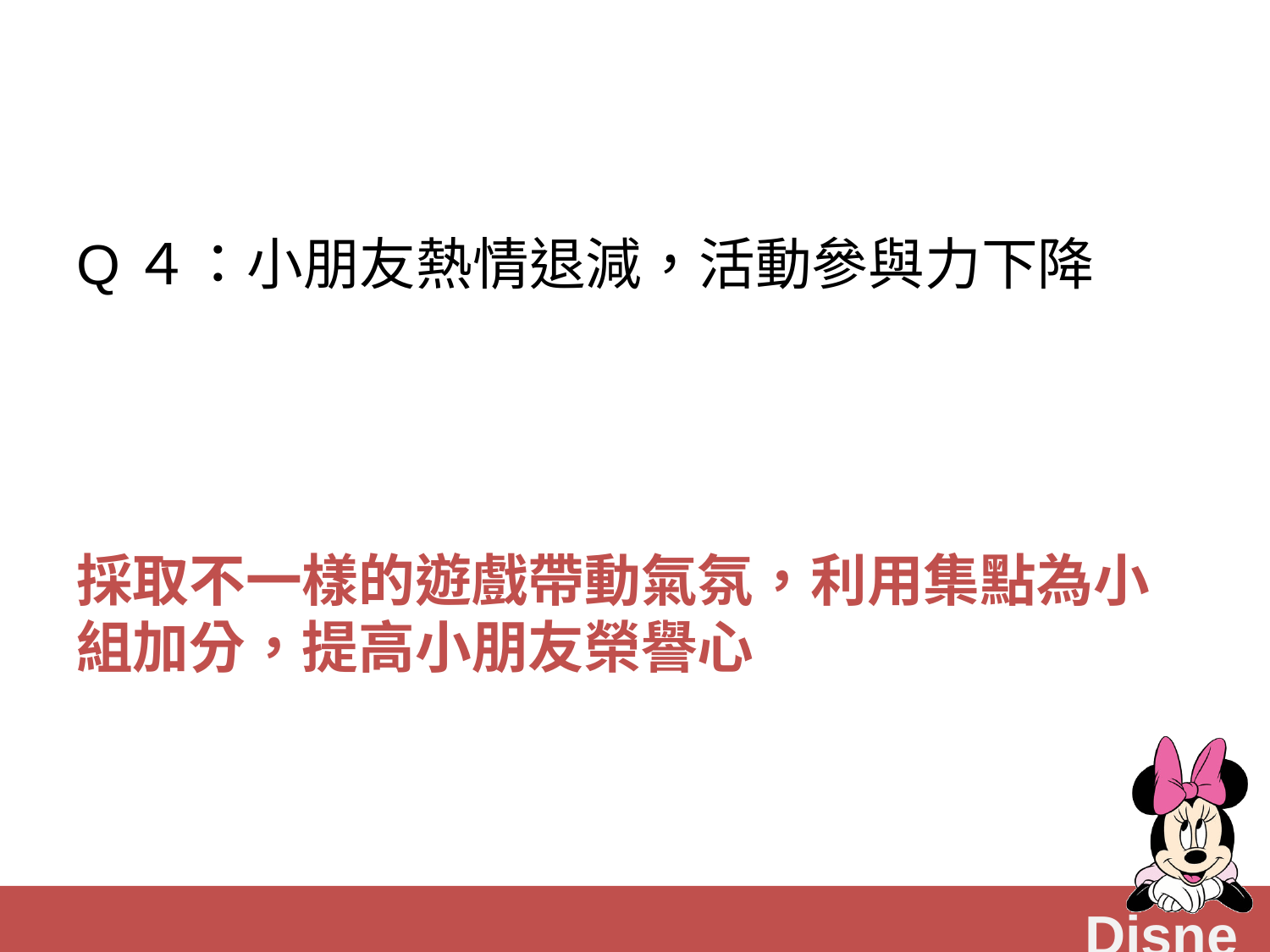

#
Q４：小朋友熱情退減，活動參與力下降

採取不一樣的遊戲帶動氣氛，利用集點為小組加分，提高小朋友榮譽心